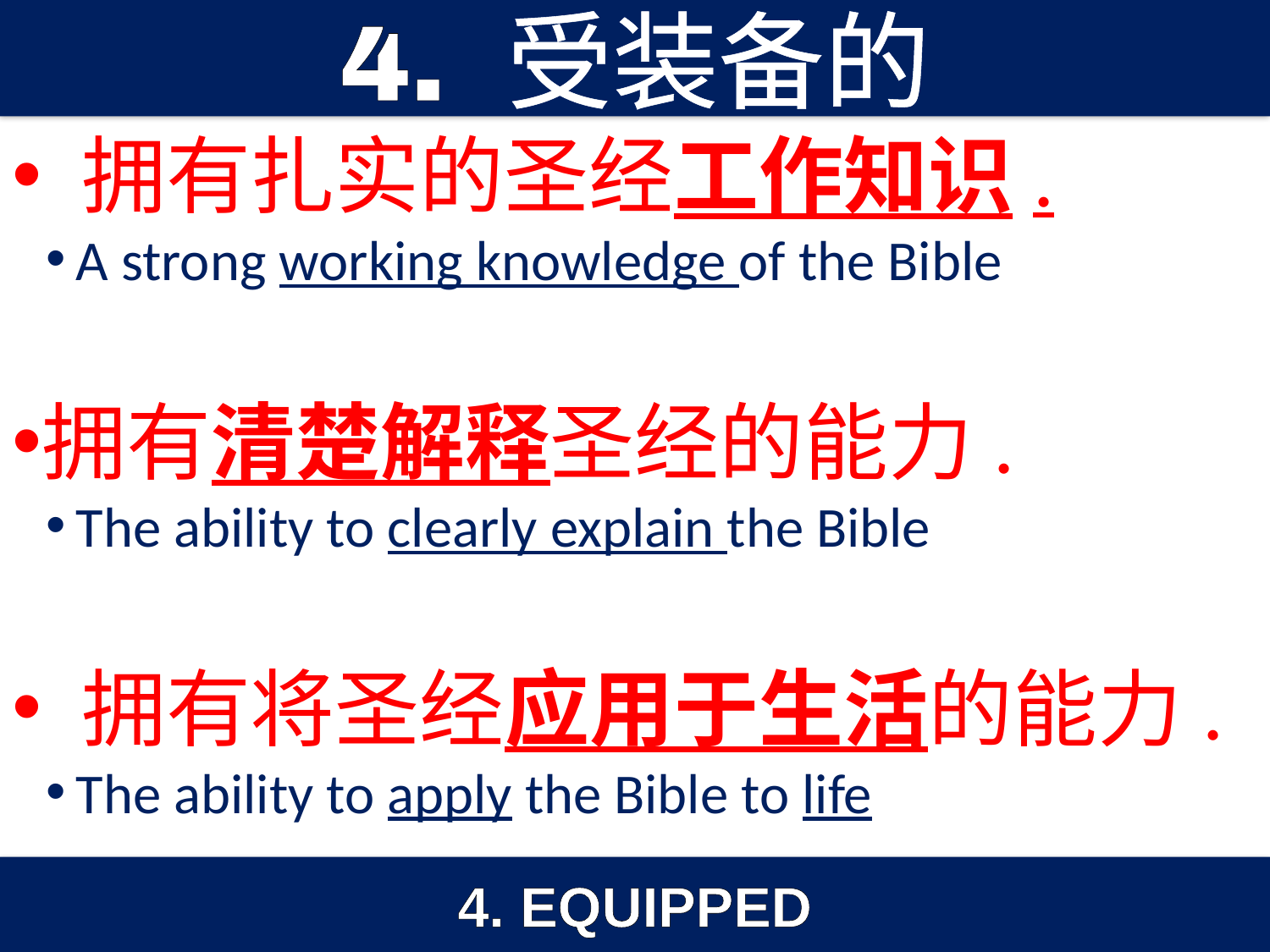

4. 受装备的
 拥有扎实的圣经工作知识.
A strong working knowledge of the Bible

拥有清楚解释圣经的能力.
The ability to clearly explain the Bible

 拥有将圣经应用于生活的能力.
The ability to apply the Bible to life

4. EQUIPPED